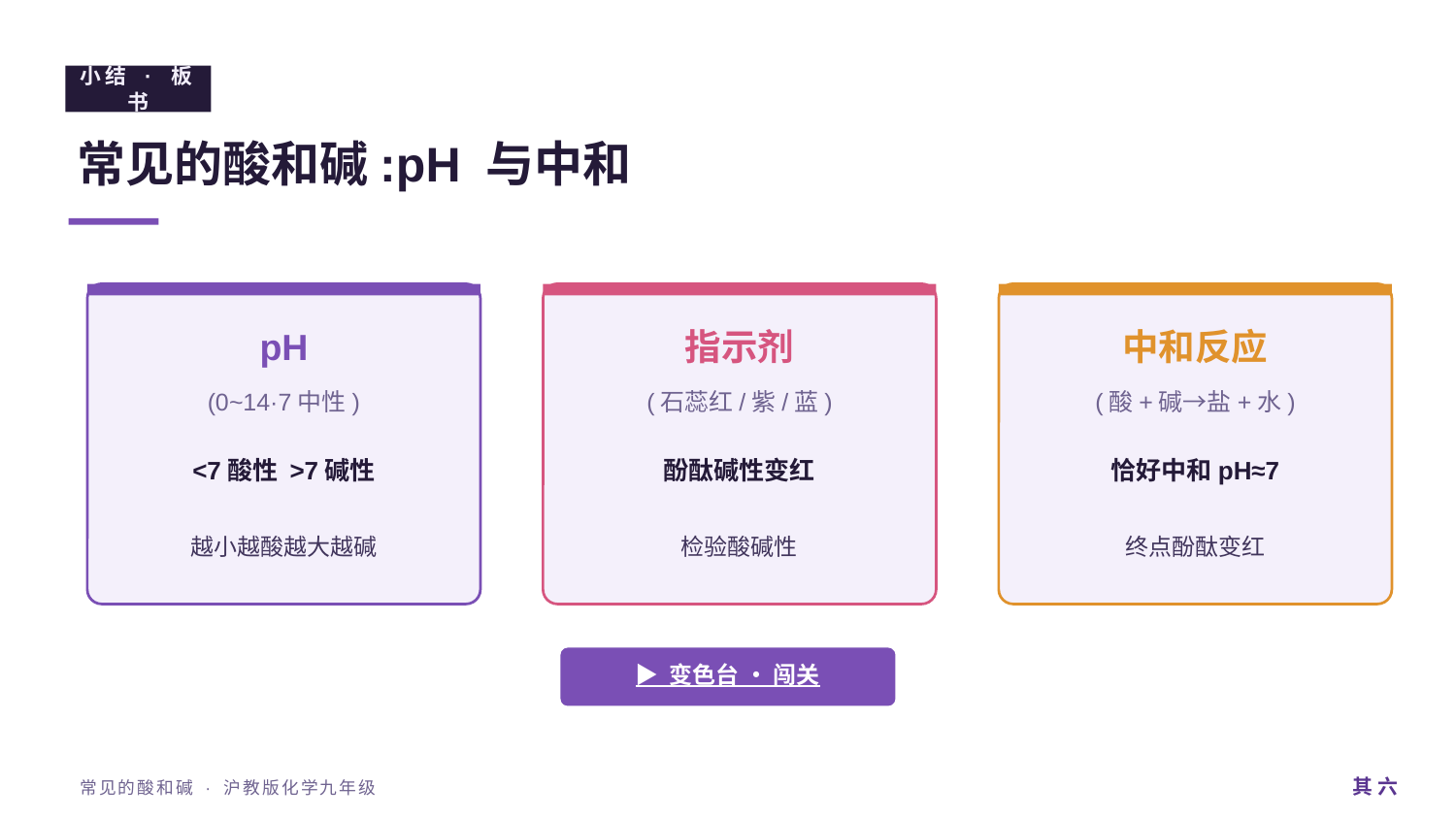

小结 · 板书

常见的酸和碱:pH 与中和

pH
指示剂
中和反应
(0~14·7中性)
(石蕊红/紫/蓝)
(酸+碱→盐+水)
<7酸性 >7碱性
酚酞碱性变红
恰好中和pH≈7
越小越酸越大越碱
检验酸碱性
终点酚酞变红
▶  变色台 · 闯关

其 六
常见的酸和碱 · 沪教版化学九年级